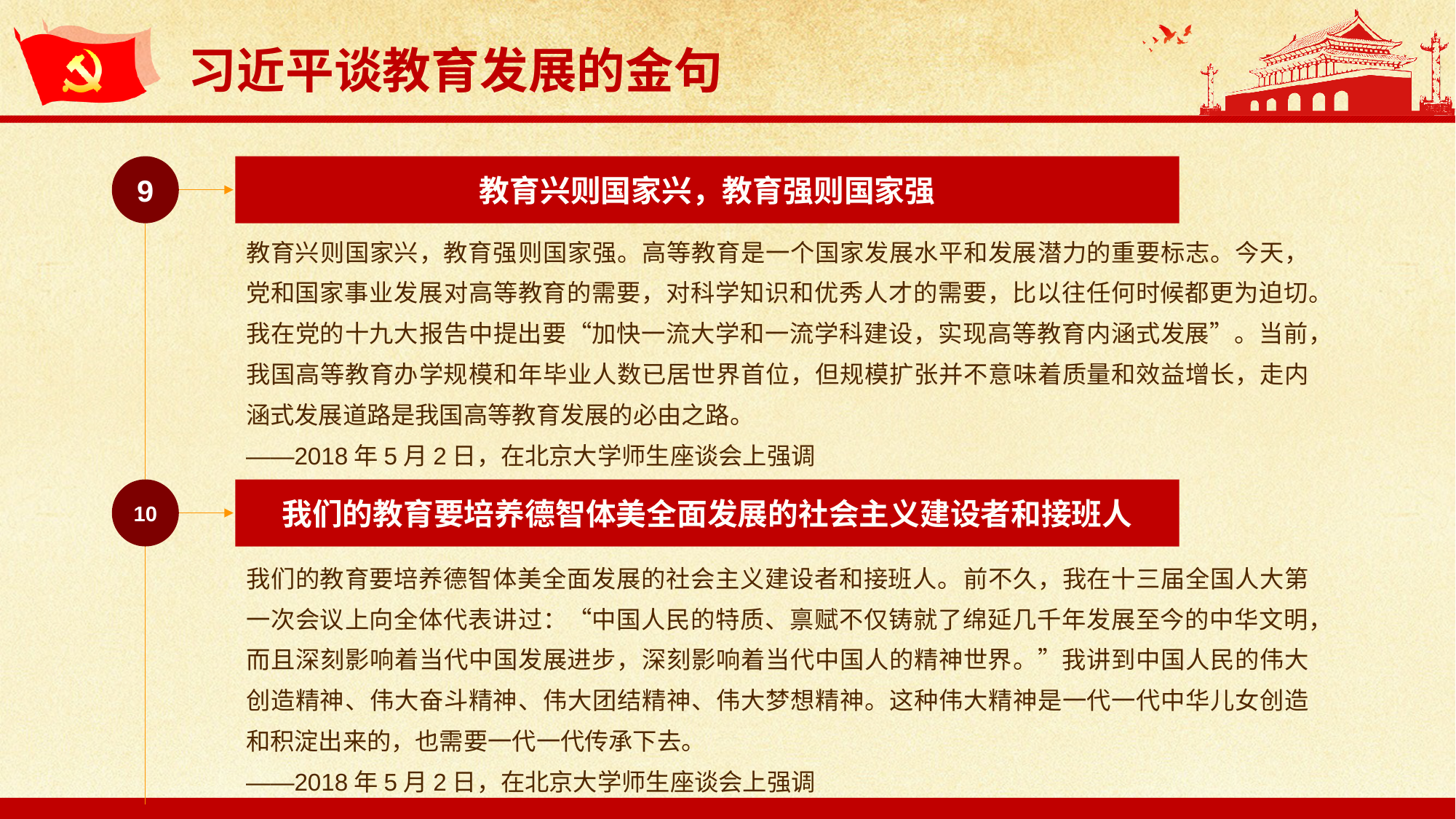

9
教育兴则国家兴，教育强则国家强
教育兴则国家兴，教育强则国家强。高等教育是一个国家发展水平和发展潜力的重要标志。今天，党和国家事业发展对高等教育的需要，对科学知识和优秀人才的需要，比以往任何时候都更为迫切。我在党的十九大报告中提出要“加快一流大学和一流学科建设，实现高等教育内涵式发展”。当前，我国高等教育办学规模和年毕业人数已居世界首位，但规模扩张并不意味着质量和效益增长，走内涵式发展道路是我国高等教育发展的必由之路。
——2018年5月2日，在北京大学师生座谈会上强调
10
我们的教育要培养德智体美全面发展的社会主义建设者和接班人
我们的教育要培养德智体美全面发展的社会主义建设者和接班人。前不久，我在十三届全国人大第一次会议上向全体代表讲过：“中国人民的特质、禀赋不仅铸就了绵延几千年发展至今的中华文明，而且深刻影响着当代中国发展进步，深刻影响着当代中国人的精神世界。”我讲到中国人民的伟大创造精神、伟大奋斗精神、伟大团结精神、伟大梦想精神。这种伟大精神是一代一代中华儿女创造和积淀出来的，也需要一代一代传承下去。
——2018年5月2日，在北京大学师生座谈会上强调